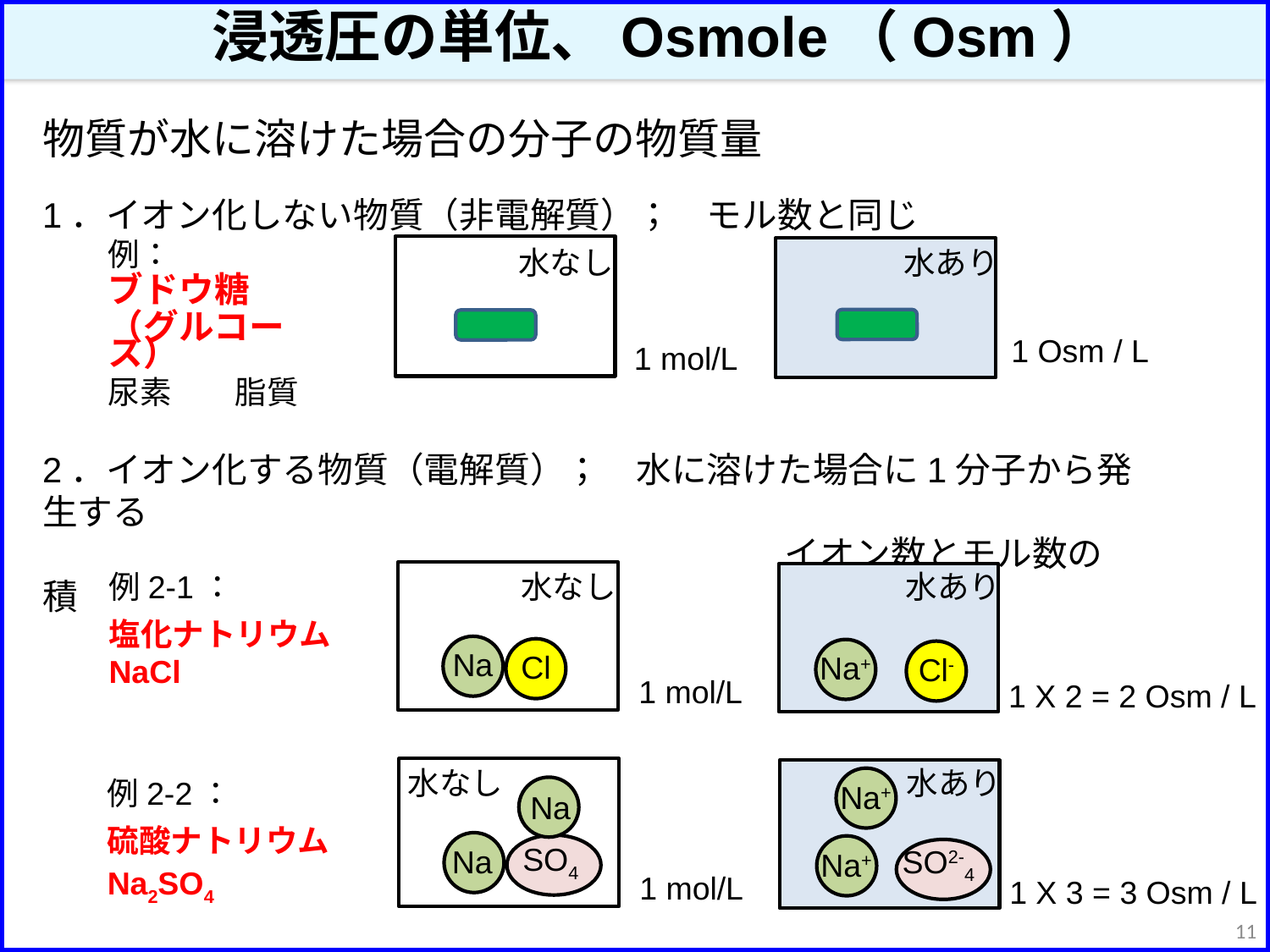

浸透圧の単位、Osmole（Osm）
物質が水に溶けた場合の分子の物質量

1．イオン化しない物質（非電解質）；　モル数と同じ

2．イオン化する物質（電解質）；　水に溶けた場合に1分子から発生する
　　　　　　　　　　　　　　　　　　　　　イオン数とモル数の積

例：
ブドウ糖
（グルコース）
尿素　　脂質

水なし

水あり

1 Osm / L
1 mol/L
例2-1：
塩化ナトリウムNaCl

水なし
水あり

Na

Cl
Na+
Cl-
1 mol/L
1 X 2 = 2 Osm / L
水なし
水あり

例2-2：
硫酸ナトリウム
Na2SO4

Na+

Na

Na

Na+
SO4
SO2-4
1 mol/L
1 X 3 = 3 Osm / L
11